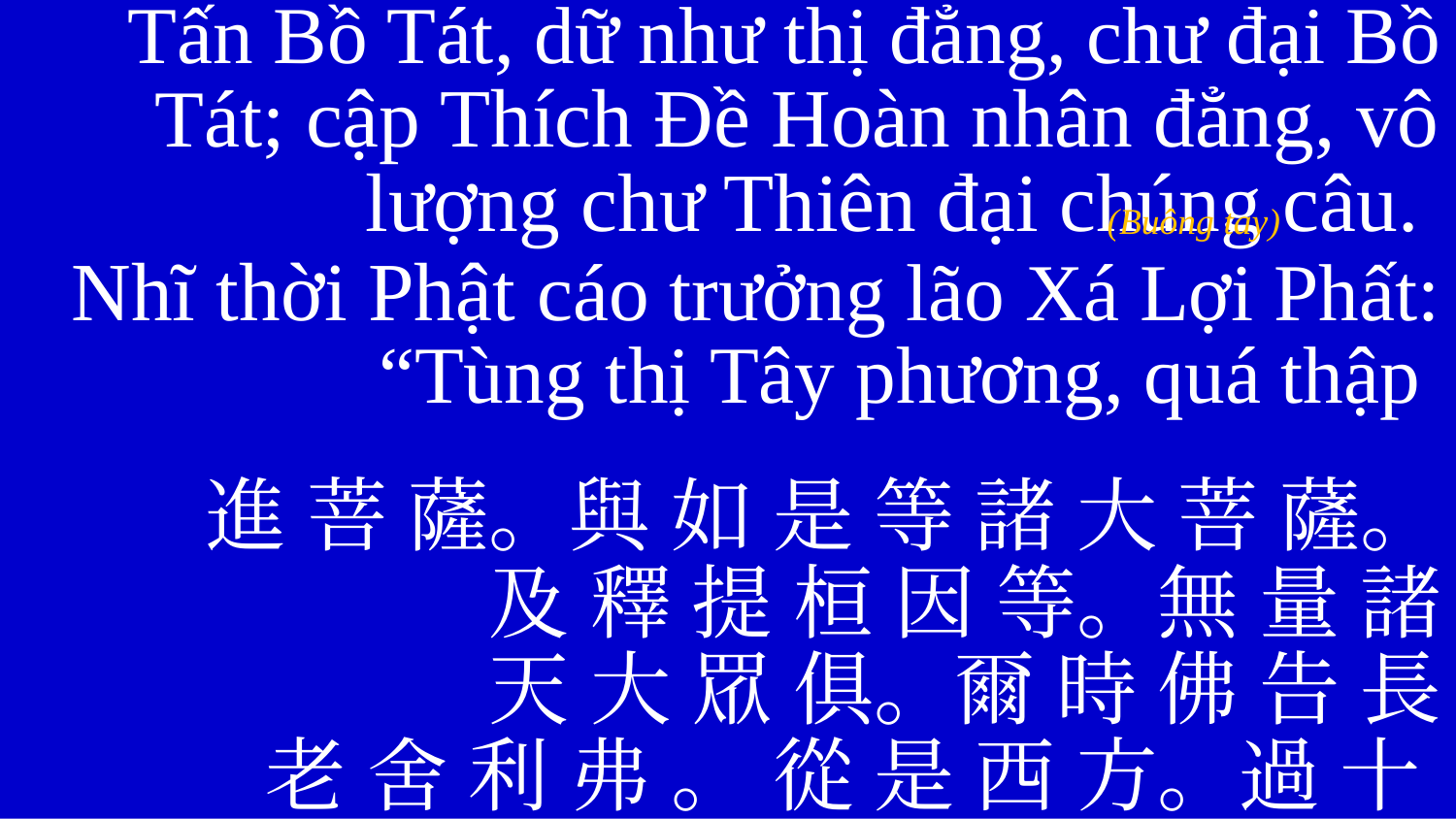

Tấn Bồ Tát, dữ như thị đẳng, chư đại Bồ Tát; cập Thích Đề Hoàn nhân đẳng, vô lượng chư Thiên đại chúng câu.
Nhĩ thời Phật cáo trưởng lão Xá Lợi Phất: “Tùng thị Tây phương, quá thập

進 菩 薩。與 如 是 等 諸 大 菩 薩。
及 釋 提 桓 因 等。無 量 諸
天 大 眾 俱。爾 時 佛 告 長
老 舍 利 弗 。 從 是 西 方。過 十
(Buông tay)